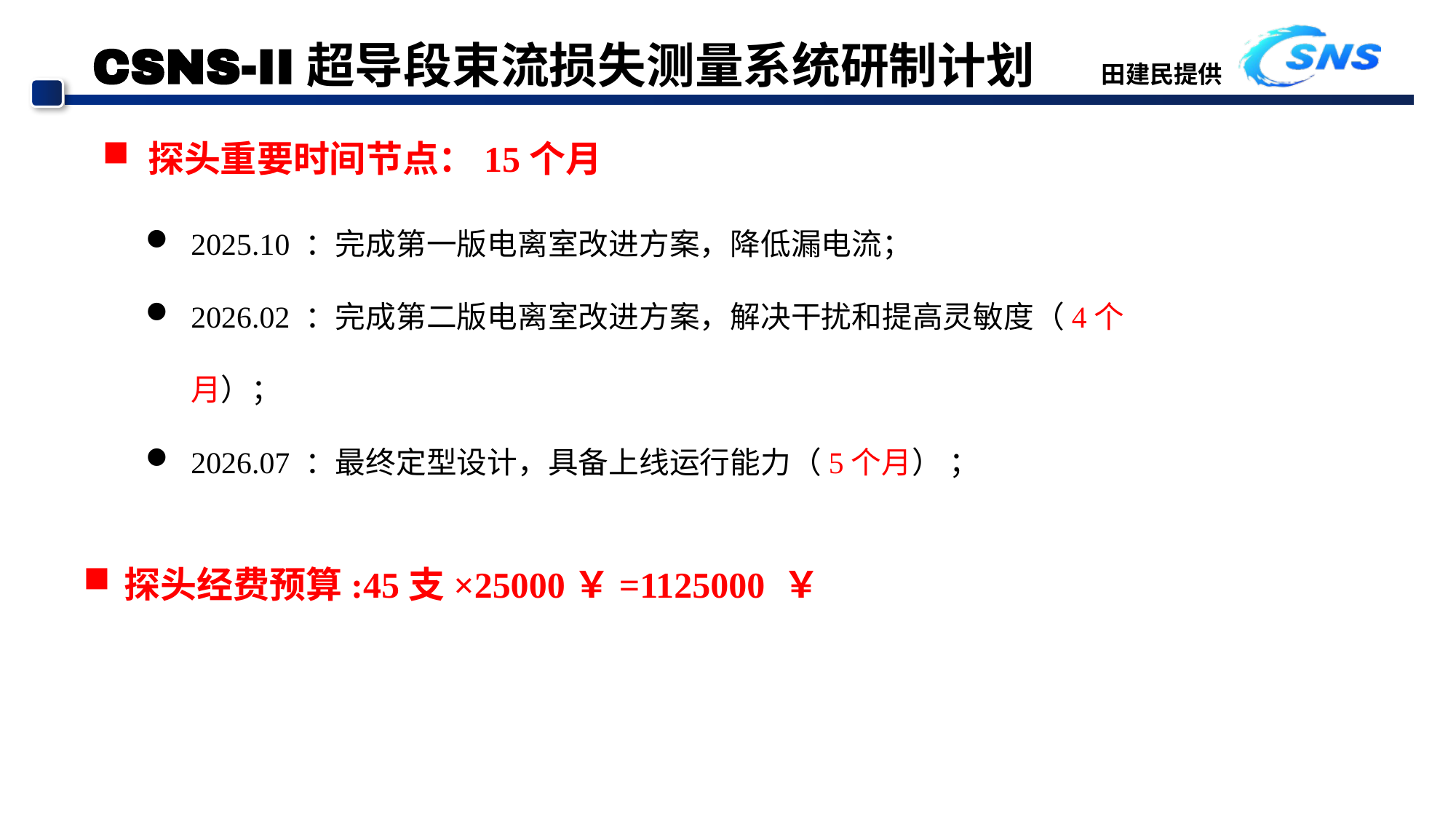

CSNS-II超导段束流损失测量系统研制计划      田建民提供
探头重要时间节点：15个月
2025.10 ：完成第一版电离室改进方案，降低漏电流；
2026.02 ：完成第二版电离室改进方案，解决干扰和提高灵敏度（4个月）；
2026.07 ：最终定型设计，具备上线运行能力（5个月） ；
探头经费预算:45支×25000￥=1125000 ￥